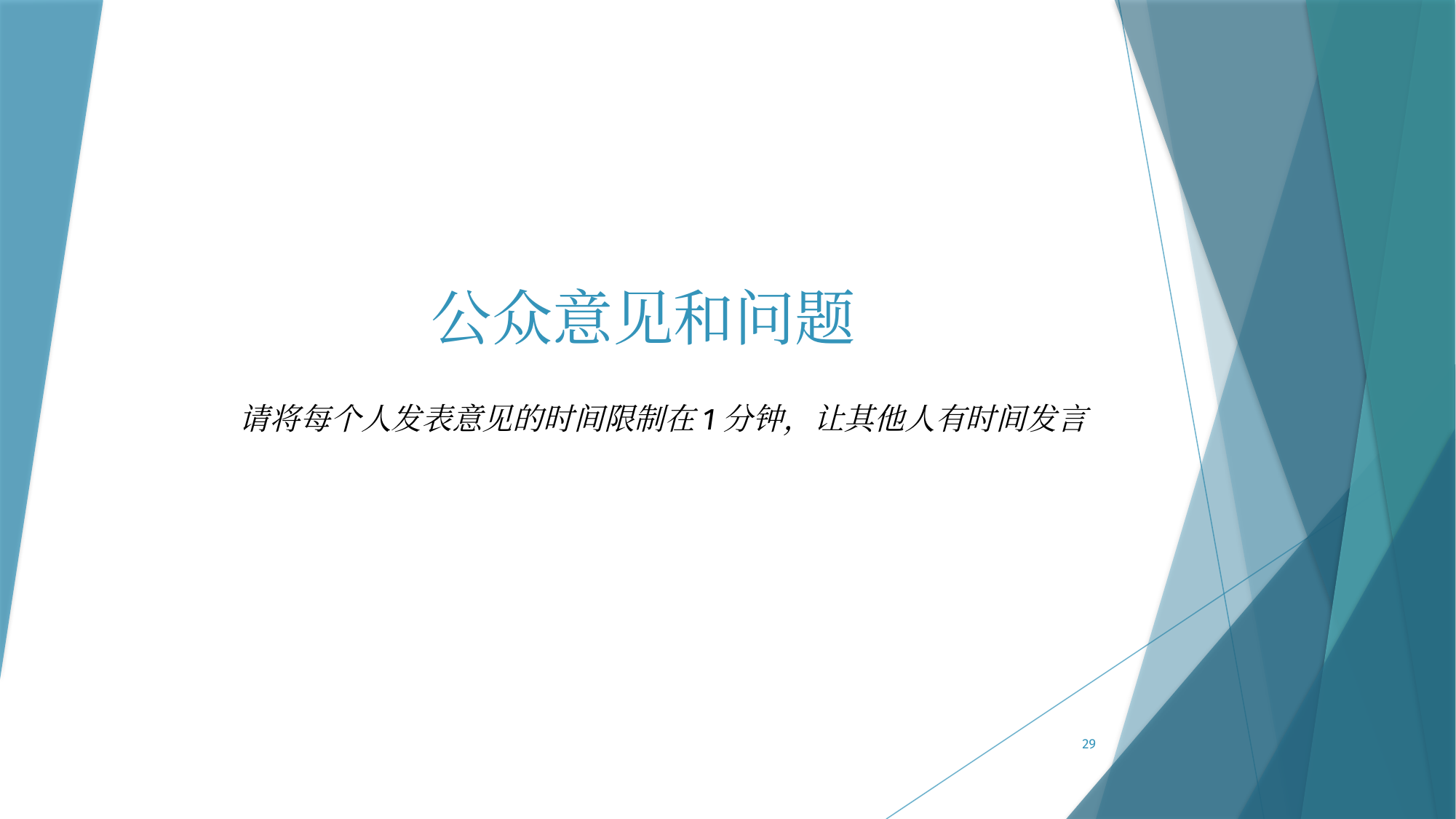

# 公众意见和问题
请将每个人发表意见的时间限制在1分钟，让其他人有时间发言
29